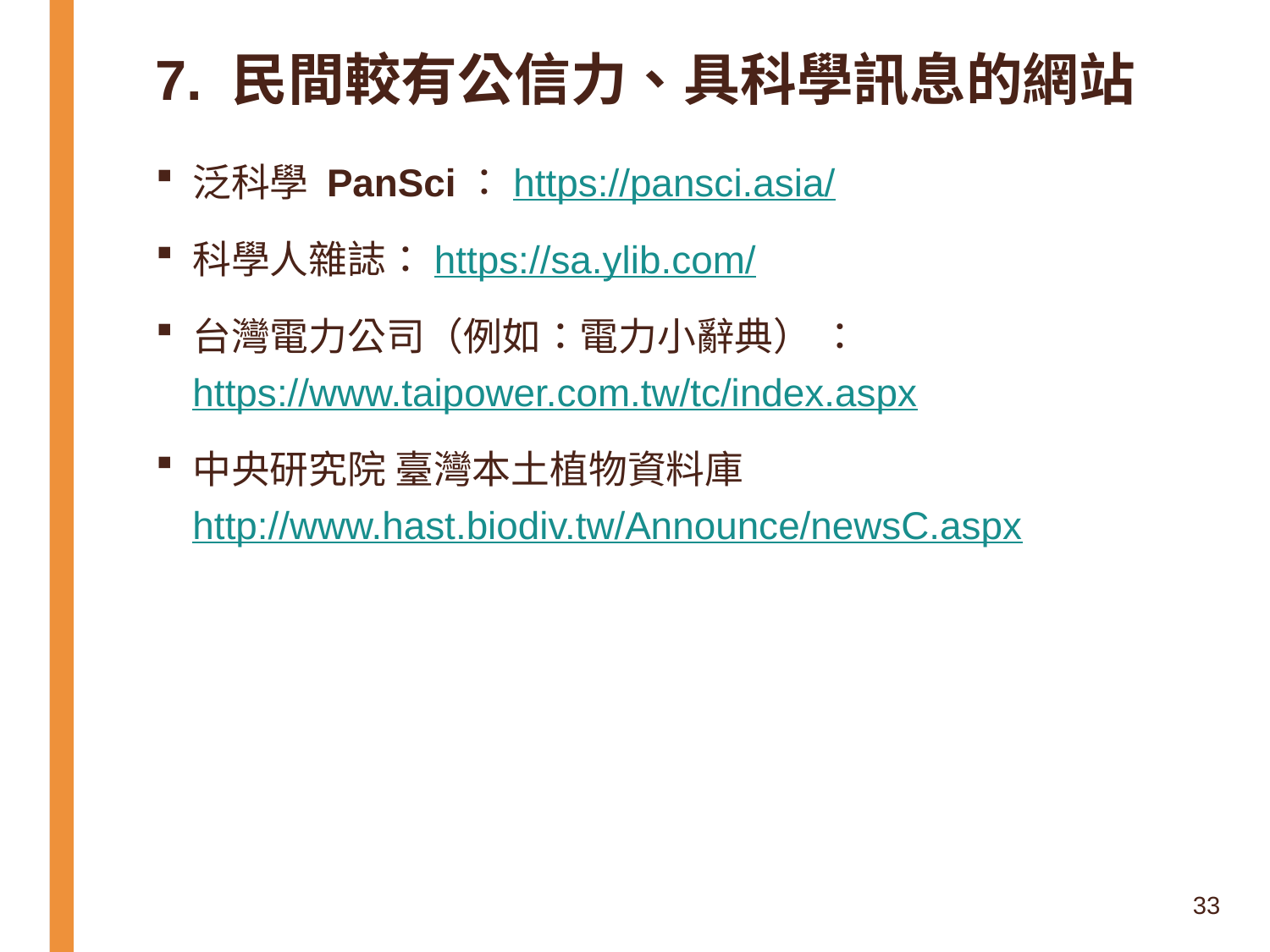

# 7. 民間較有公信力、具科學訊息的網站
泛科學 PanSci：https://pansci.asia/
科學人雜誌：https://sa.ylib.com/
台灣電力公司（例如：電力小辭典） ： https://www.taipower.com.tw/tc/index.aspx
中央研究院 臺灣本土植物資料庫http://www.hast.biodiv.tw/Announce/newsC.aspx

33